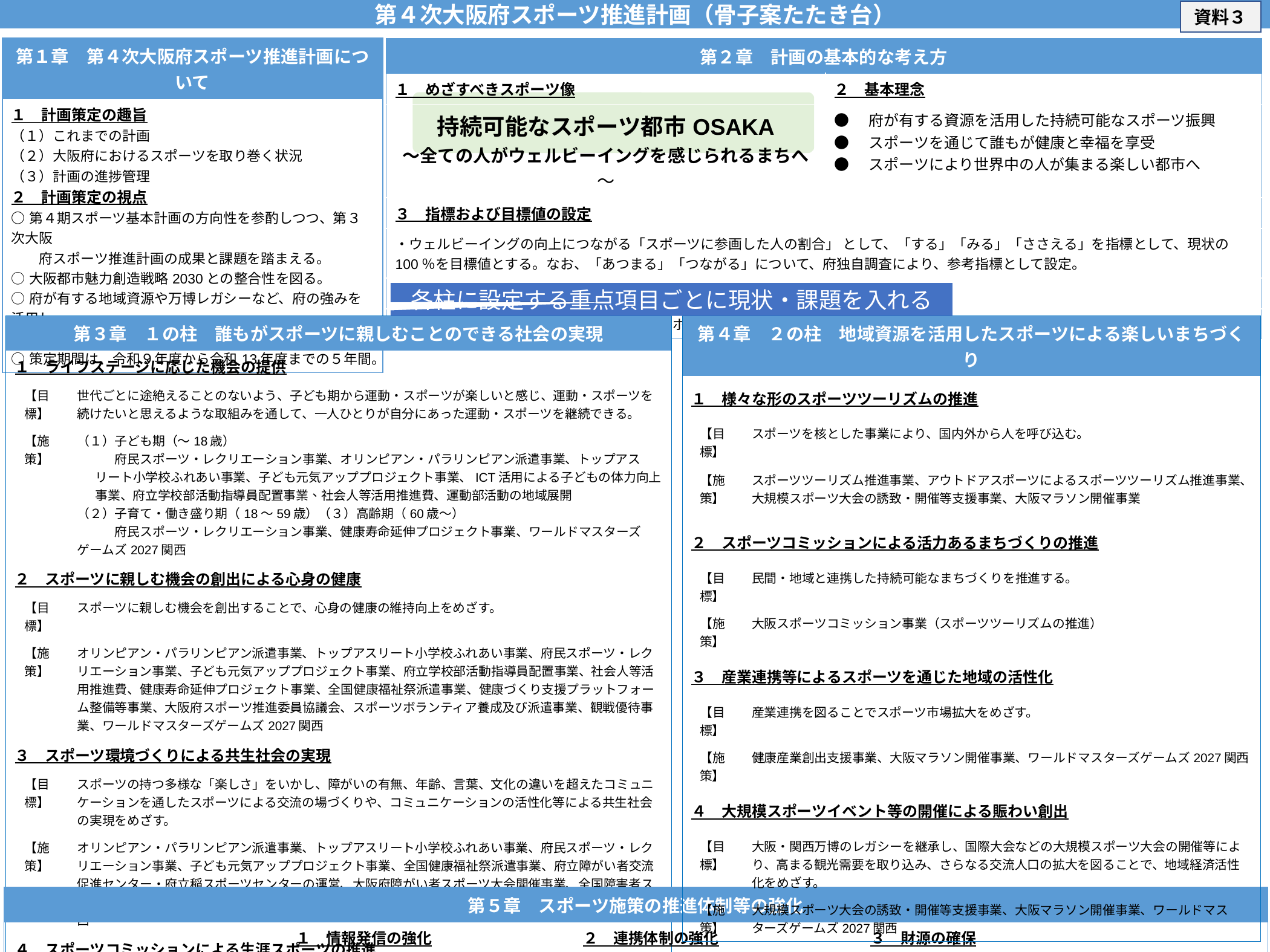

第４次大阪府スポーツ推進計画（骨子案たたき台）
資料３
| 第１章　第４次大阪府スポーツ推進計画について |
| --- |
| １　計画策定の趣旨 （１）これまでの計画　 （２）大阪府におけるスポーツを取り巻く状況　 （３）計画の進捗管理 ２　計画策定の視点 ○第４期スポーツ基本計画の方向性を参酌しつつ、第３次大阪　 　　府スポーツ推進計画の成果と課題を踏まえる。 ○大阪都市魅力創造戦略2030との整合性を図る。 ○府が有する地域資源や万博レガシーなど、府の強みを活用し　　 　　た施策を推進。 ○策定期間は、令和９年度から令和13年度までの５年間。 |
| 第２章　計画の基本的な考え方 |  |
| --- | --- |
| １　めざすべきスポーツ像 | ２　基本理念 |
| 持続可能なスポーツ都市OSAKA ～全ての人がウェルビーイングを感じられるまちへ～ | ●　府が有する資源を活用した持続可能なスポーツ振興 ●　スポーツを通じて誰もが健康と幸福を享受 ●　スポーツにより世界中の人が集まる楽しい都市へ |
| ３　指標および目標値の設定 |  |
| ・ウェルビーイングの向上につながる「スポーツに参画した人の割合」 として、「する」「みる」「ささえる」を指標として、現状の100％を目標値とする。なお、「あつまる」「つながる」について、府独自調査により、参考指標として設定。 |  |
| ４　スポーツに係る言葉の定義 |  |
| ・「生涯スポーツ」「レクリエーショナルスポーツ」等、スポーツに係る言葉の定義づけを行う。 |  |

各柱に設定する重点項目ごとに現状・課題を入れる
| 第３章　１の柱　誰もがスポーツに親しむことのできる社会の実現 |  |
| --- | --- |
| １　ライフステージに応じた機会の提供 |  |
| 【目標】 | 世代ごとに途絶えることのないよう、子ども期から運動・スポーツが楽しいと感じ、運動・スポーツを続けたいと思えるような取組みを通して、一人ひとりが自分にあった運動・スポーツを継続できる。 |
| 【施策】 | （１）子ども期（～18歳） 　　　府民スポーツ・レクリエーション事業、オリンピアン・パラリンピアン派遣事業、トップアスリート小学校ふれあい事業、子ども元気アッププロジェクト事業、ICT活用による子どもの体力向上事業、府立学校部活動指導員配置事業、社会人等活用推進費、運動部活動の地域展開 （２）子育て・働き盛り期（18～59歳）（３）高齢期（60歳～） 　　　府民スポーツ・レクリエーション事業、健康寿命延伸プロジェクト事業、ワールドマスターズゲームズ2027関西 |
| ２　スポーツに親しむ機会の創出による心身の健康 |  |
| 【目標】 | スポーツに親しむ機会を創出することで、心身の健康の維持向上をめざす。 |
| 【施策】 | オリンピアン・パラリンピアン派遣事業、トップアスリート小学校ふれあい事業、府民スポーツ・レクリエーション事業、子ども元気アッププロジェクト事業、府立学校部活動指導員配置事業、社会人等活用推進費、健康寿命延伸プロジェクト事業、全国健康福祉祭派遣事業、健康づくり支援プラットフォーム整備等事業、大阪府スポーツ推進委員協議会、スポーツボランティア養成及び派遣事業、観戦優待事業、ワールドマスターズゲームズ2027関西 |
| ３　スポーツ環境づくりによる共生社会の実現 |  |
| 【目標】 | スポーツの持つ多様な「楽しさ」をいかし、障がいの有無、年齢、言葉、文化の違いを超えたコミュニケーションを通したスポーツによる交流の場づくりや、コミュニケーションの活性化等による共生社会の実現をめざす。 |
| 【施策】 | オリンピアン・パラリンピアン派遣事業、トップアスリート小学校ふれあい事業、府民スポーツ・レクリエーション事業、子ども元気アッププロジェクト事業、全国健康福祉祭派遣事業、府立障がい者交流促進センター・府立稲スポーツセンターの運営、大阪府障がい者スポーツ大会開催事業、全国障害者スポーツ大会への選手団の派遣、大阪府障がい者スポーツ推進会議、ワールドマスターズゲームズ2027関西 |
| ４　スポーツコミッションによる生涯スポーツの推進 |  |
| 【目標】 | 民間・地域と連携した持続可能なスポーツ提供体制をめざす。 |
| 【施策】 | 府民スポーツ・レクリエーション事業、大阪スポーツコミッション事業（生涯スポーツの振興）、観戦優待事業、トップアスリート小学校ふれあい事業 |
| 第４章　２の柱　地域資源を活用したスポーツによる楽しいまちづくり |  |
| --- | --- |
| １　様々な形のスポーツツーリズムの推進 |  |
| 【目標】 | スポーツを核とした事業により、国内外から人を呼び込む。 |
| 【施策】 | スポーツツーリズム推進事業、アウトドアスポーツによるスポーツツーリズム推進事業、大規模スポーツ大会の誘致・開催等支援事業、大阪マラソン開催事業 |
| ２　スポーツコミッションによる活力あるまちづくりの推進 |  |
| 【目標】 | 民間・地域と連携した持続可能なまちづくりを推進する。 |
| 【施策】 | 大阪スポーツコミッション事業（スポーツツーリズムの推進） |
| ３　産業連携等によるスポーツを通じた地域の活性化 |  |
| 【目標】 | 産業連携を図ることでスポーツ市場拡大をめざす。 |
| 【施策】 | 健康産業創出支援事業、大阪マラソン開催事業、ワールドマスターズゲームズ2027関西 |
| ４　大規模スポーツイベント等の開催による賑わい創出 |  |
| 【目標】 | 大阪・関西万博のレガシーを継承し、国際大会などの大規模スポーツ大会の開催等により、高まる観光需要を取り込み、さらなる交流人口の拡大を図ることで、地域経済活性化をめざす。 |
| 【施策】 | 大規模スポーツ大会の誘致・開催等支援事業、大阪マラソン開催事業、ワールドマスターズゲームズ2027関西 |
| 第５章　スポーツ施策の推進体制等の強化 |
| --- |
| １　情報発信の強化　　　　　　　　　　２　連携体制の強化　　　　　　　　　　３　財源の確保 |